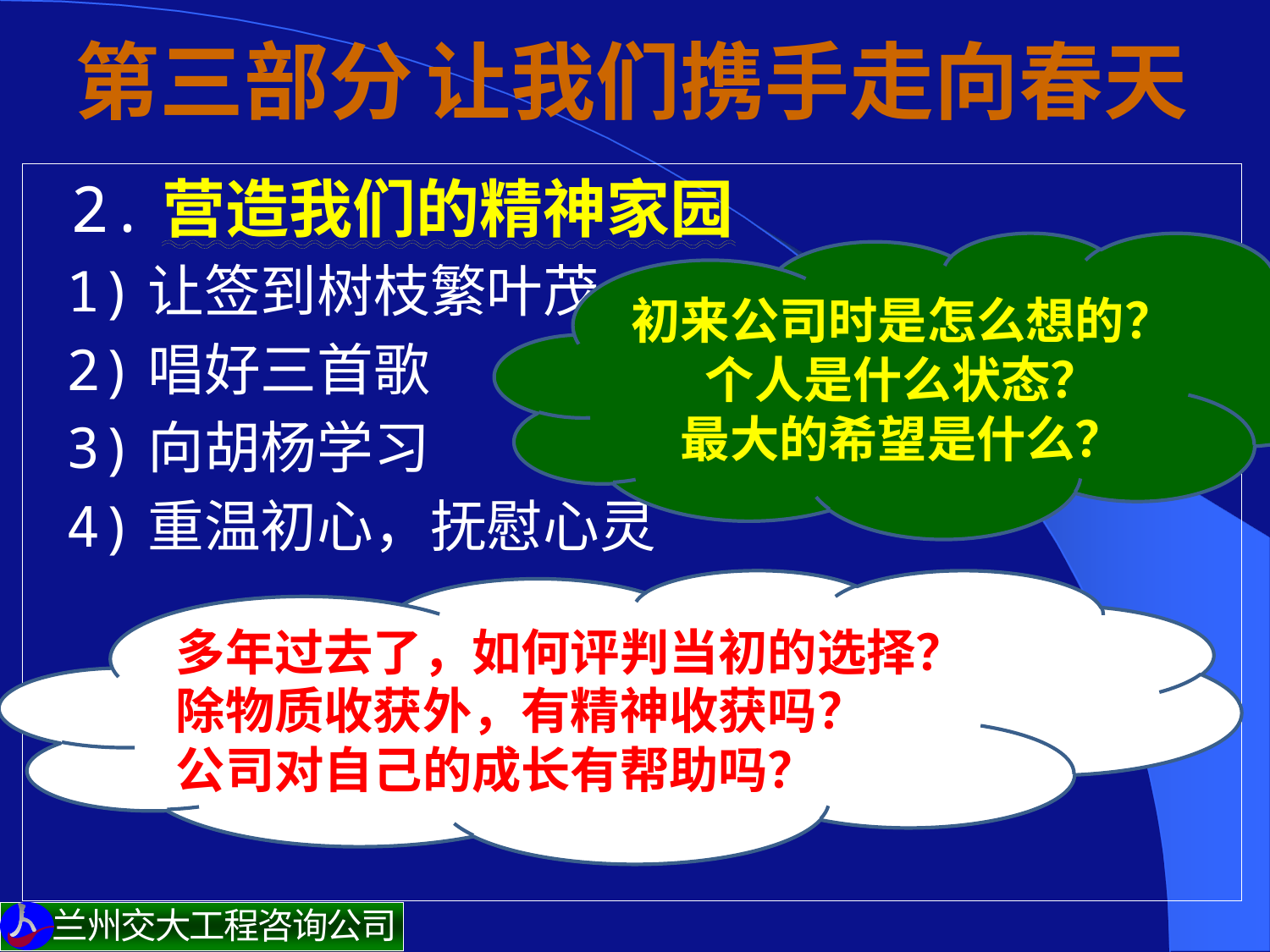

# 第三部分 让我们携手走向春天
 2.营造我们的精神家园
 1)让签到树枝繁叶茂
 2)唱好三首歌
 3)向胡杨学习
 4)重温初心，抚慰心灵
初来公司时是怎么想的？
个人是什么状态？
最大的希望是什么？
多年过去了，如何评判当初的选择？
除物质收获外，有精神收获吗？
公司对自己的成长有帮助吗？